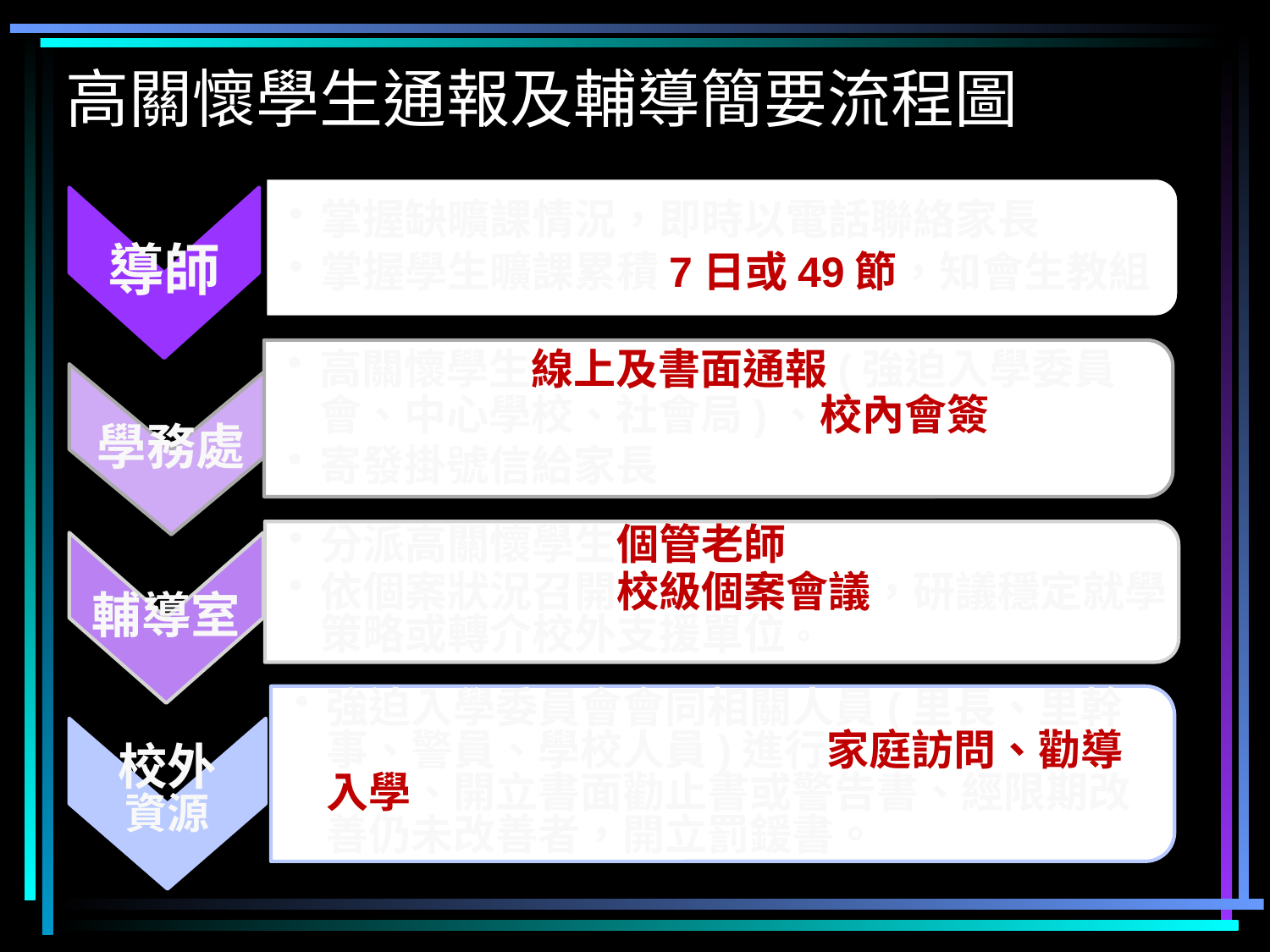

# 高關懷學生通報及輔導簡要流程圖
導師
掌握缺曠課情況，即時以電話聯絡家長
掌握學生曠課累積7日或49節，知會生教組
學務處
高關懷學生線上及書面通報(強迫入學委員會、中心學校、社會局)、校內會簽
寄發掛號信給家長
輔導室
分派高關懷學生個管老師
依個案狀況召開校級個案會議，研議穩定就學策略或轉介校外支援單位。
校外
資源
強迫入學委員會會同相關人員(里長、里幹事、警員、學校人員)進行家庭訪問、勸導入學、開立書面勸止書或警告書、經限期改善仍未改善者，開立罰鍰書。